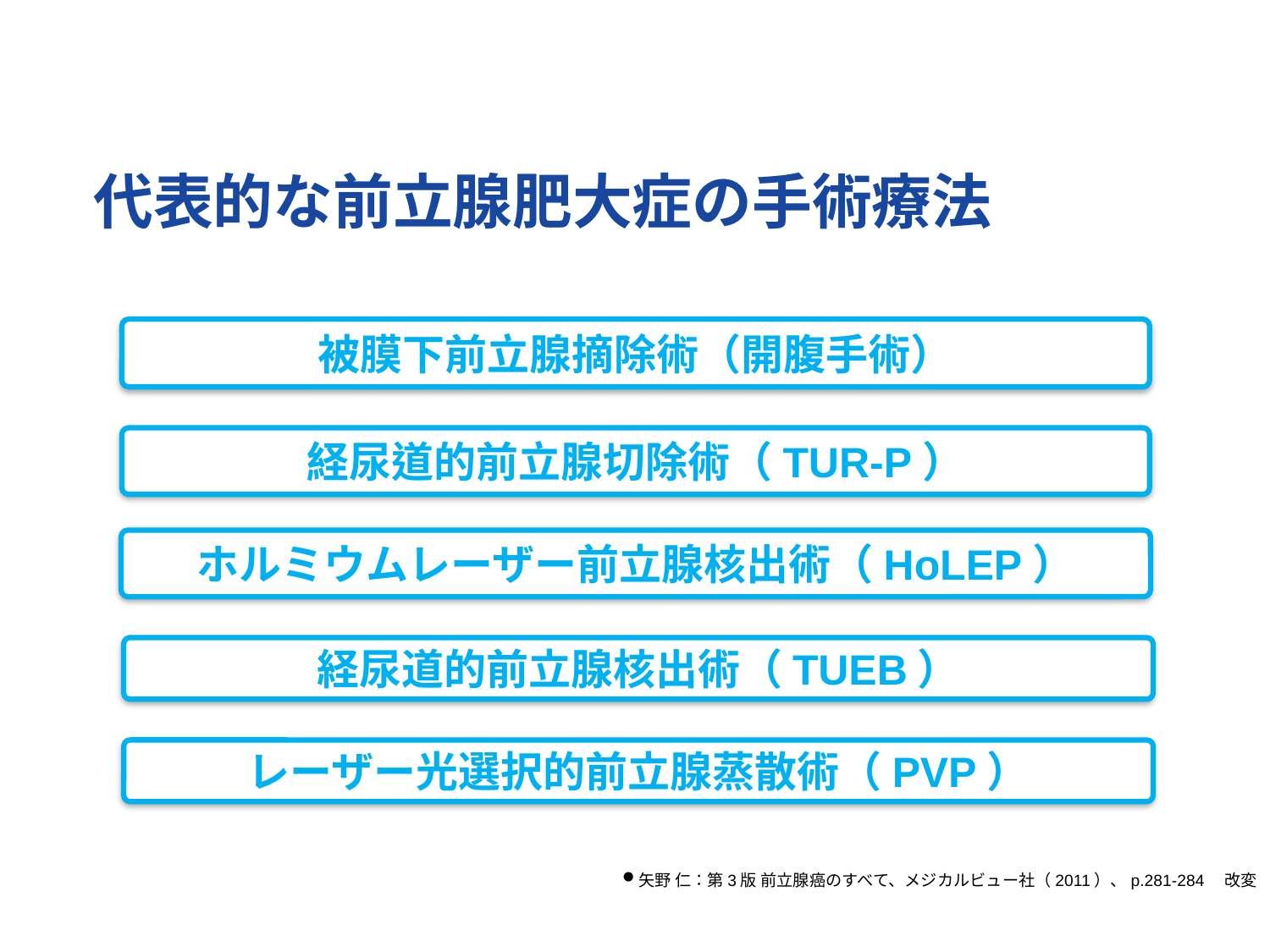

代表的な前立腺肥大症の手術療法
被膜下前立腺摘除術（開腹手術）
経尿道的前立腺切除術（TUR-P）
ホルミウムレーザー前立腺核出術（HoLEP）
経尿道的前立腺核出術（TUEB）
レーザー光選択的前立腺蒸散術（PVP）
矢野 仁：第3版 前立腺癌のすべて、メジカルビュー社（2011）、p.281-284　改変